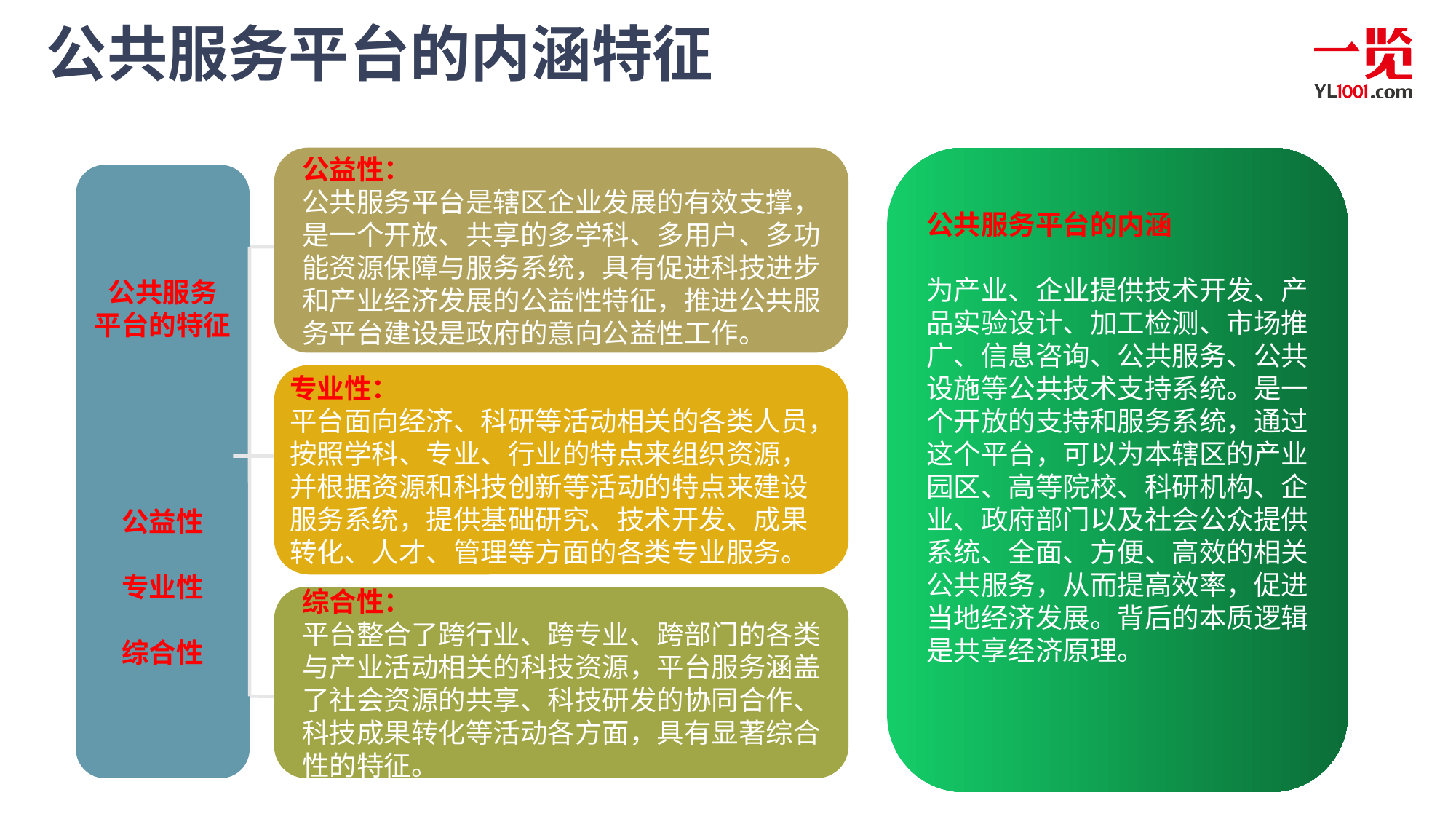

公共服务平台的内涵特征
公益性：
公共服务平台是辖区企业发展的有效支撑，是一个开放、共享的多学科、多用户、多功能资源保障与服务系统，具有促进科技进步和产业经济发展的公益性特征，推进公共服务平台建设是政府的意向公益性工作。
公共服务
平台的特征

公益性

专业性

综合性

专业性：
平台面向经济、科研等活动相关的各类人员，按照学科、专业、行业的特点来组织资源，并根据资源和科技创新等活动的特点来建设服务系统，提供基础研究、技术开发、成果转化、人才、管理等方面的各类专业服务。

综合性：
平台整合了跨行业、跨专业、跨部门的各类与产业活动相关的科技资源，平台服务涵盖了社会资源的共享、科技研发的协同合作、科技成果转化等活动各方面，具有显著综合性的特征。

公共服务平台的内涵

为产业、企业提供技术开发、产品实验设计、加工检测、市场推广、信息咨询、公共服务、公共设施等公共技术支持系统。是一个开放的支持和服务系统，通过这个平台，可以为本辖区的产业园区、高等院校、科研机构、企业、政府部门以及社会公众提供系统、全面、方便、高效的相关公共服务，从而提高效率，促进当地经济发展。背后的本质逻辑是共享经济原理。